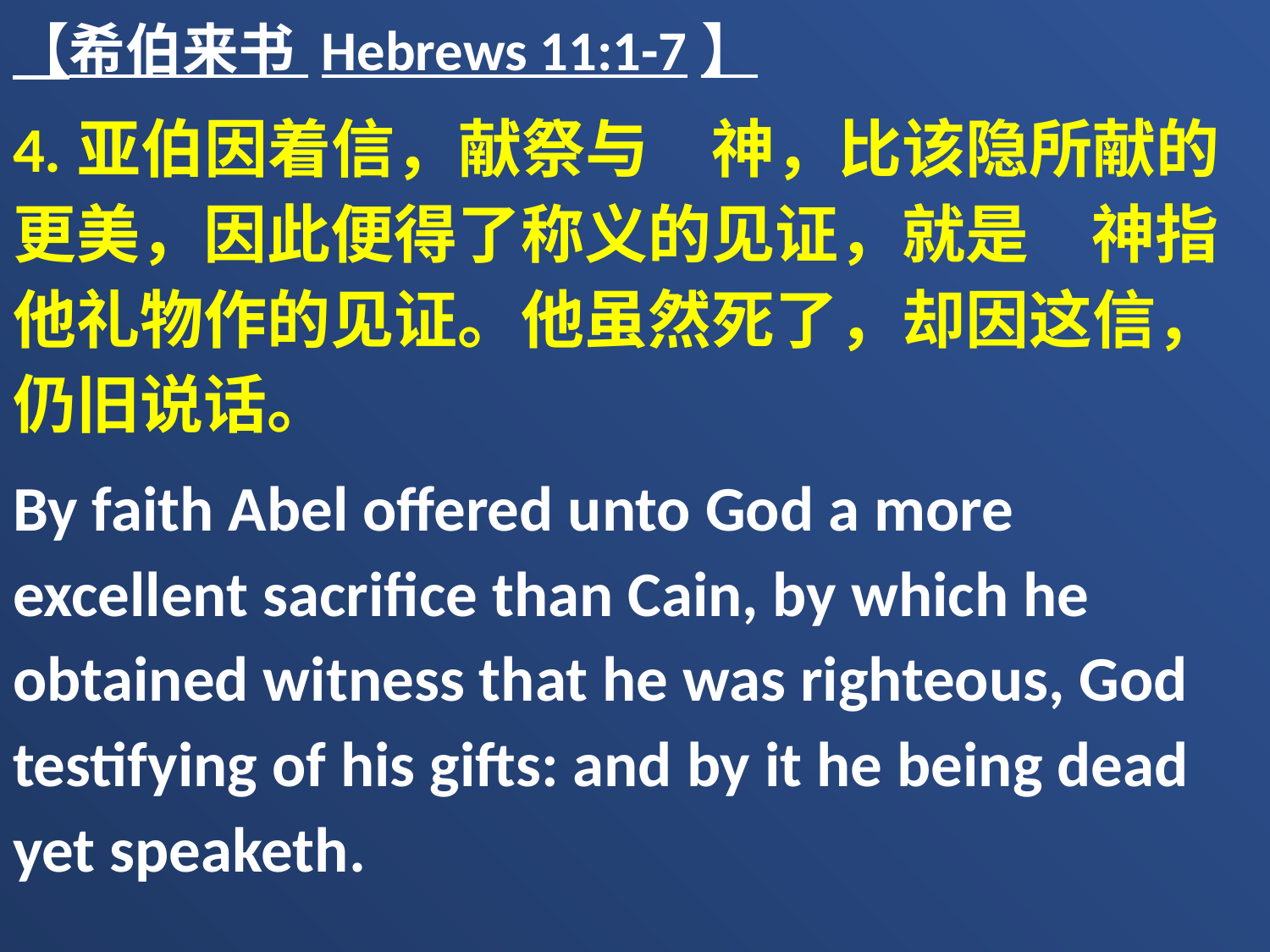

【希伯来书 Hebrews 11:1-7】
4.亚伯因着信，献祭与　神，比该隐所献的更美，因此便得了称义的见证，就是　神指他礼物作的见证。他虽然死了，却因这信，仍旧说话。
By faith Abel offered unto God a more excellent sacrifice than Cain, by which he obtained witness that he was righteous, God testifying of his gifts: and by it he being dead yet speaketh.